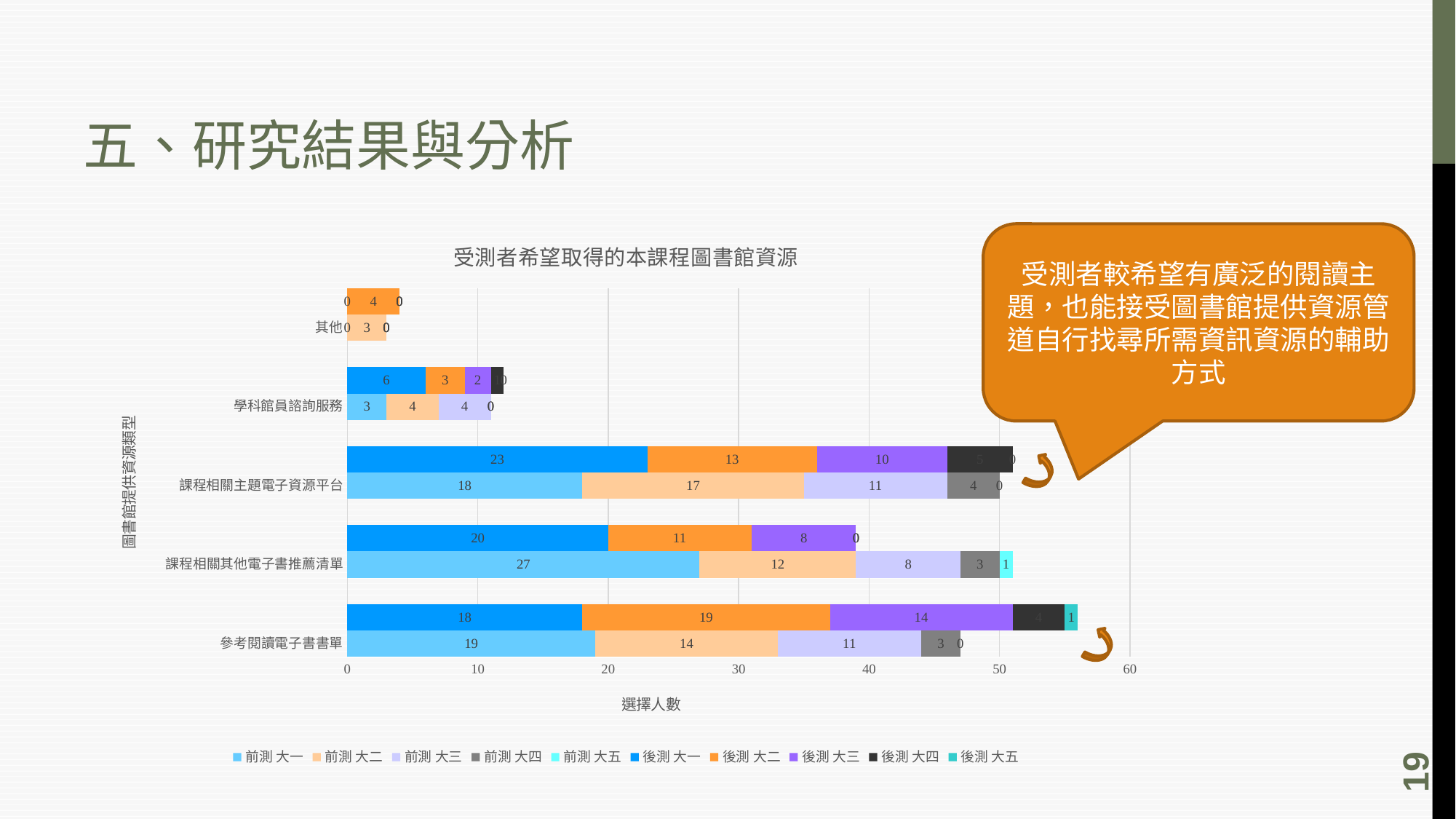

# 五、研究結果與分析

### Chart: 受測者希望取得的本課程圖書館資源

| Category | 前測 大一 | 前測 大二 | 前測 大三 | 前測 大四 | 前測 大五 | 後測 大一 | 後測 大二 | 後測 大三 | 後測 大四 | 後測 大五 |
|---|---|---|---|---|---|---|---|---|---|---|
| 參考閱讀電子書書單 | 19.0 | 14.0 | 11.0 | 3.0 | 0.0 | None | None | None | None | None |
|  | None | None | None | None | None | 18.0 | 19.0 | 14.0 | 4.0 | 1.0 |
|  | None | None | None | None | None | None | None | None | None | None |
| 課程相關其他電子書推薦清單 | 27.0 | 12.0 | 8.0 | 3.0 | 1.0 | None | None | None | None | None |
|  | None | None | None | None | None | 20.0 | 11.0 | 8.0 | 0.0 | 0.0 |
|  | None | None | None | None | None | None | None | None | None | None |
| 課程相關主題電子資源平台 | 18.0 | 17.0 | 11.0 | 4.0 | 0.0 | None | None | None | None | None |
|  | None | None | None | None | None | 23.0 | 13.0 | 10.0 | 5.0 | 0.0 |
|  | None | None | None | None | None | None | None | None | None | None |
| 學科館員諮詢服務 | 3.0 | 4.0 | 4.0 | 0.0 | 0.0 | None | None | None | None | None |
|  | None | None | None | None | None | 6.0 | 3.0 | 2.0 | 1.0 | 0.0 |
|  | None | None | None | None | None | None | None | None | None | None |
| 其他 | 0.0 | 3.0 | 0.0 | 0.0 | 0.0 | None | None | None | None | None |
受測者較希望有廣泛的閱讀主題，也能接受圖書館提供資源管道自行找尋所需資訊資源的輔助方式

19